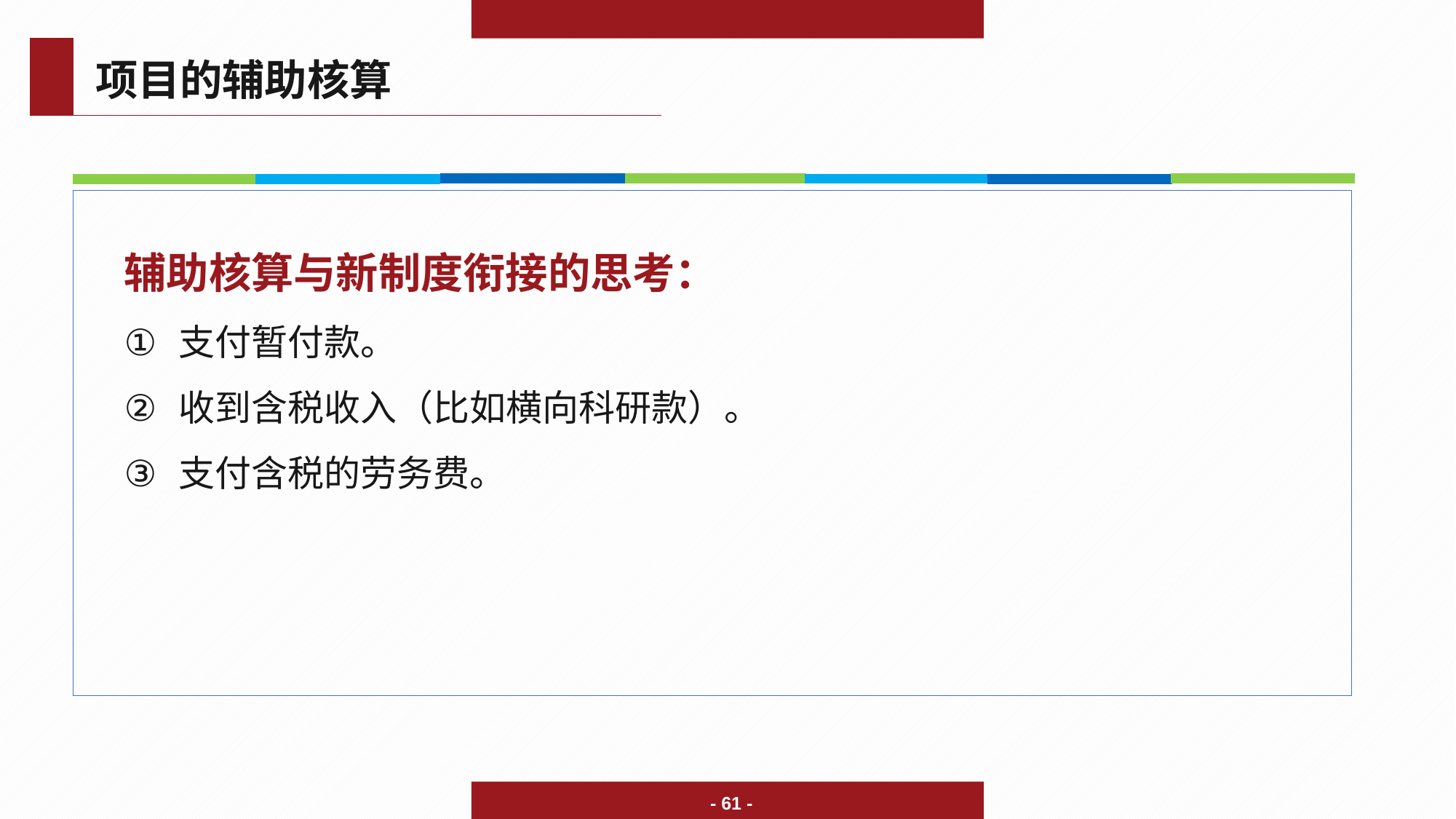

项目的辅助核算

辅助核算与新制度衔接的思考：
支付暂付款。
收到含税收入（比如横向科研款）。
支付含税的劳务费。

- 61 -